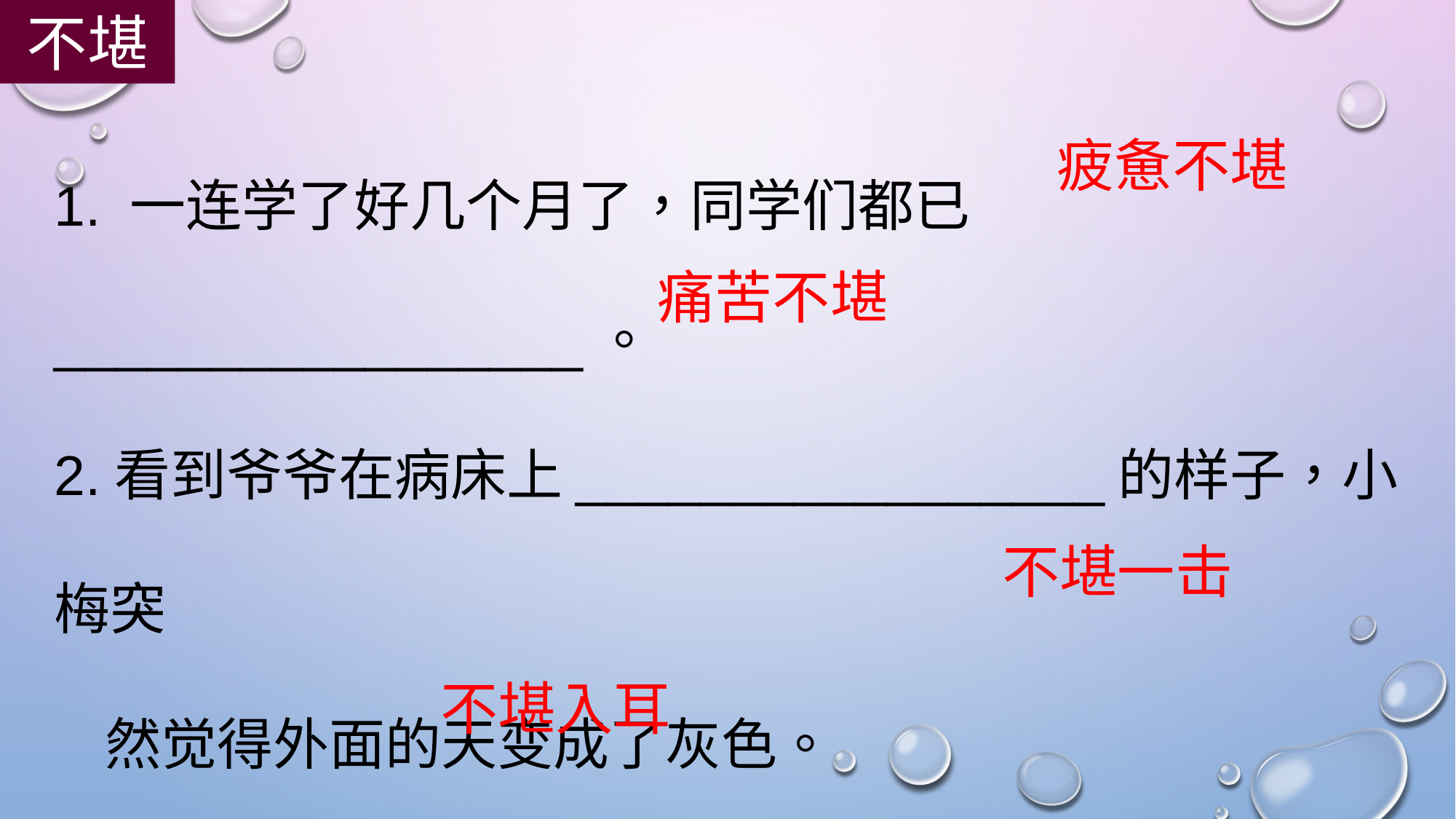

不堪
1. 一连学了好几个月了，同学们都已_________________。
2.看到爷爷在病床上_________________的样子，小梅突
   然觉得外面的天变成了灰色。
3.有的大学生心理太脆弱了，简直 _________________ 。
4.那些脏话 ________________ _，他居然说得出口。
疲惫不堪
痛苦不堪
不堪一击
不堪入耳